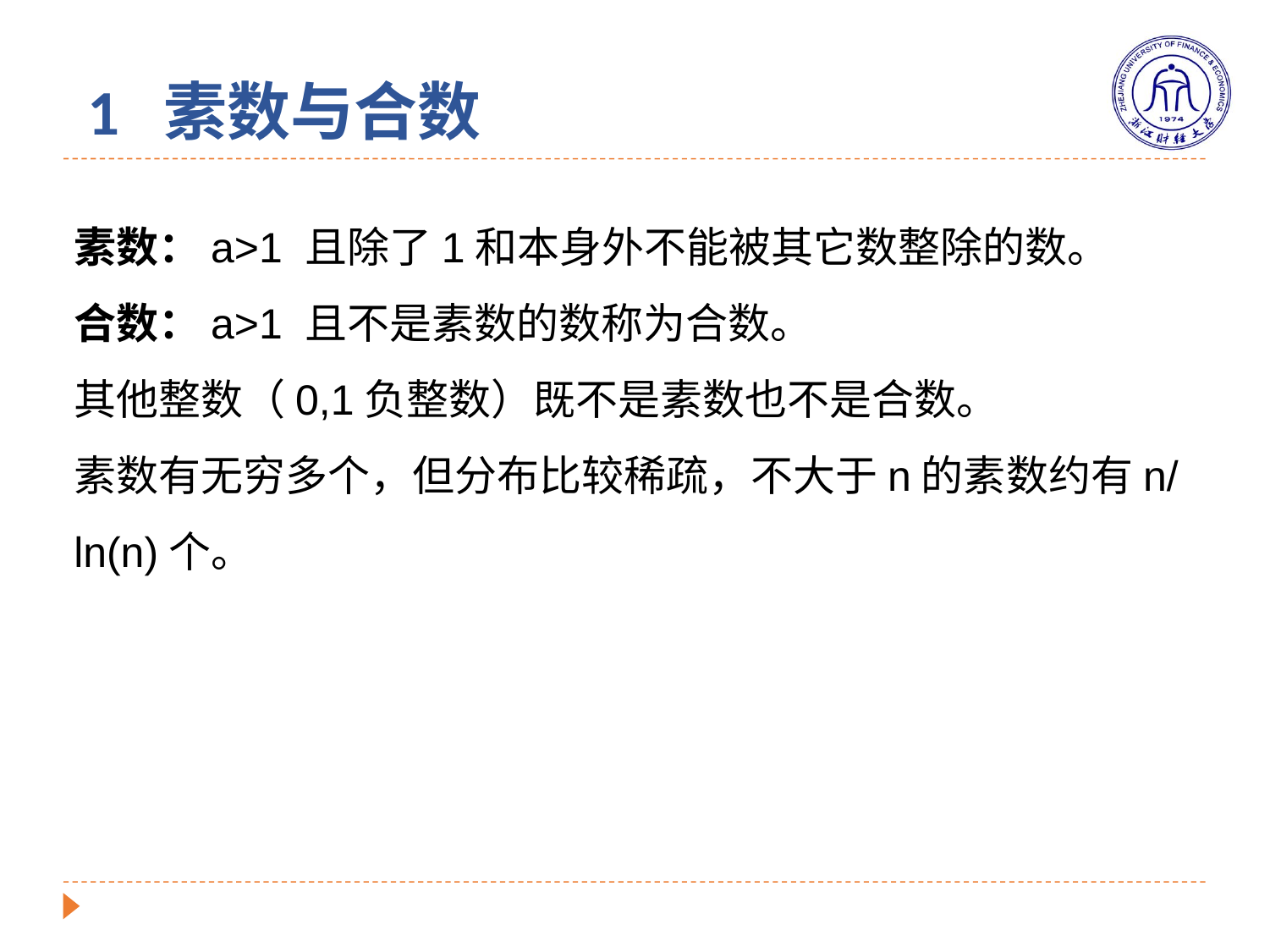

4
# 1  素数与合数
素数：a>1 且除了1和本身外不能被其它数整除的数。
合数：a>1 且不是素数的数称为合数。
其他整数（0,1负整数）既不是素数也不是合数。
素数有无穷多个，但分布比较稀疏，不大于n的素数约有n/ln(n)个。